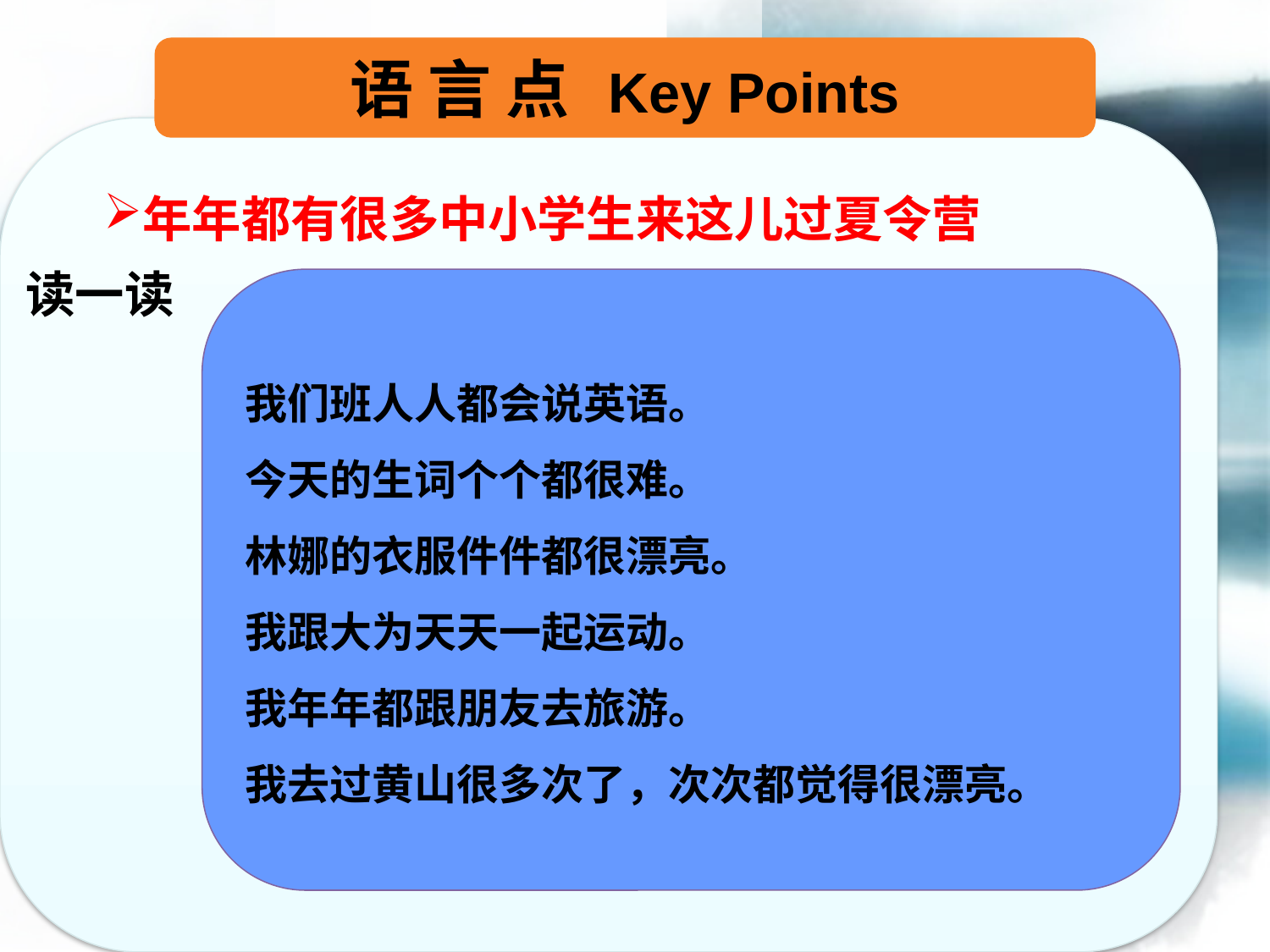

语 言 点  Key Points

年年都有很多中小学生来这儿过夏令营
读一读
我们班人人都会说英语。
今天的生词个个都很难。
林娜的衣服件件都很漂亮。
我跟大为天天一起运动。
我年年都跟朋友去旅游。
我去过黄山很多次了，次次都觉得很漂亮。